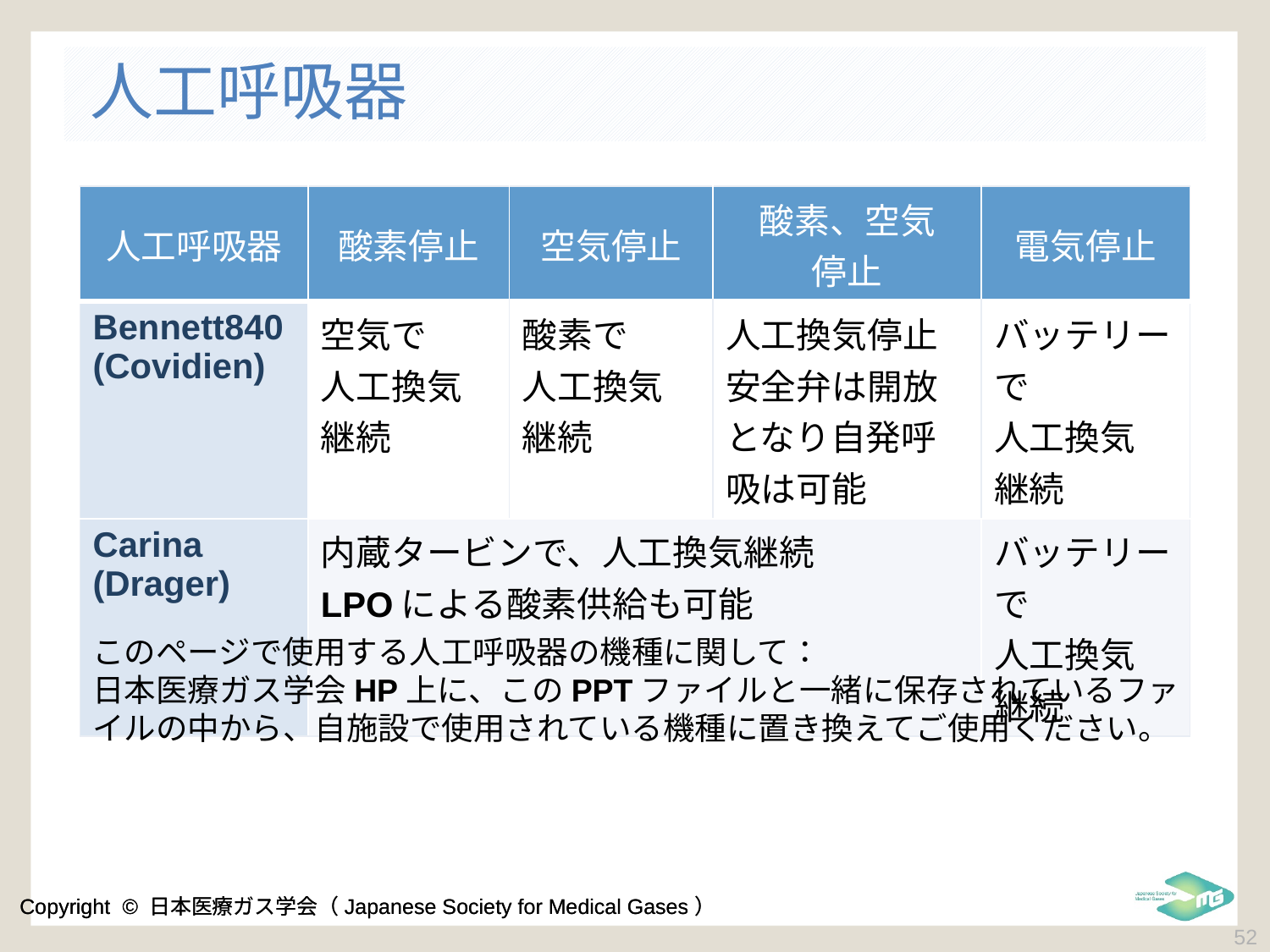

# 人工呼吸器
| 人工呼吸器 | 酸素停止 | 空気停止 | 酸素、空気 停止 | 電気停止 |
| --- | --- | --- | --- | --- |
| Bennett840 (Covidien) | 空気で 人工換気継続 | 酸素で 人工換気 継続 | 人工換気停止 安全弁は開放となり自発呼吸は可能 | バッテリーで 人工換気 継続 |
| Carina (Drager) | 内蔵タービンで、人工換気継続 LPOによる酸素供給も可能 |  |  | バッテリーで 人工換気 継続 |
このページで使用する人工呼吸器の機種に関して：
日本医療ガス学会HP上に、このPPTファイルと一緒に保存されているファイルの中から、自施設で使用されている機種に置き換えてご使用ください。
 52